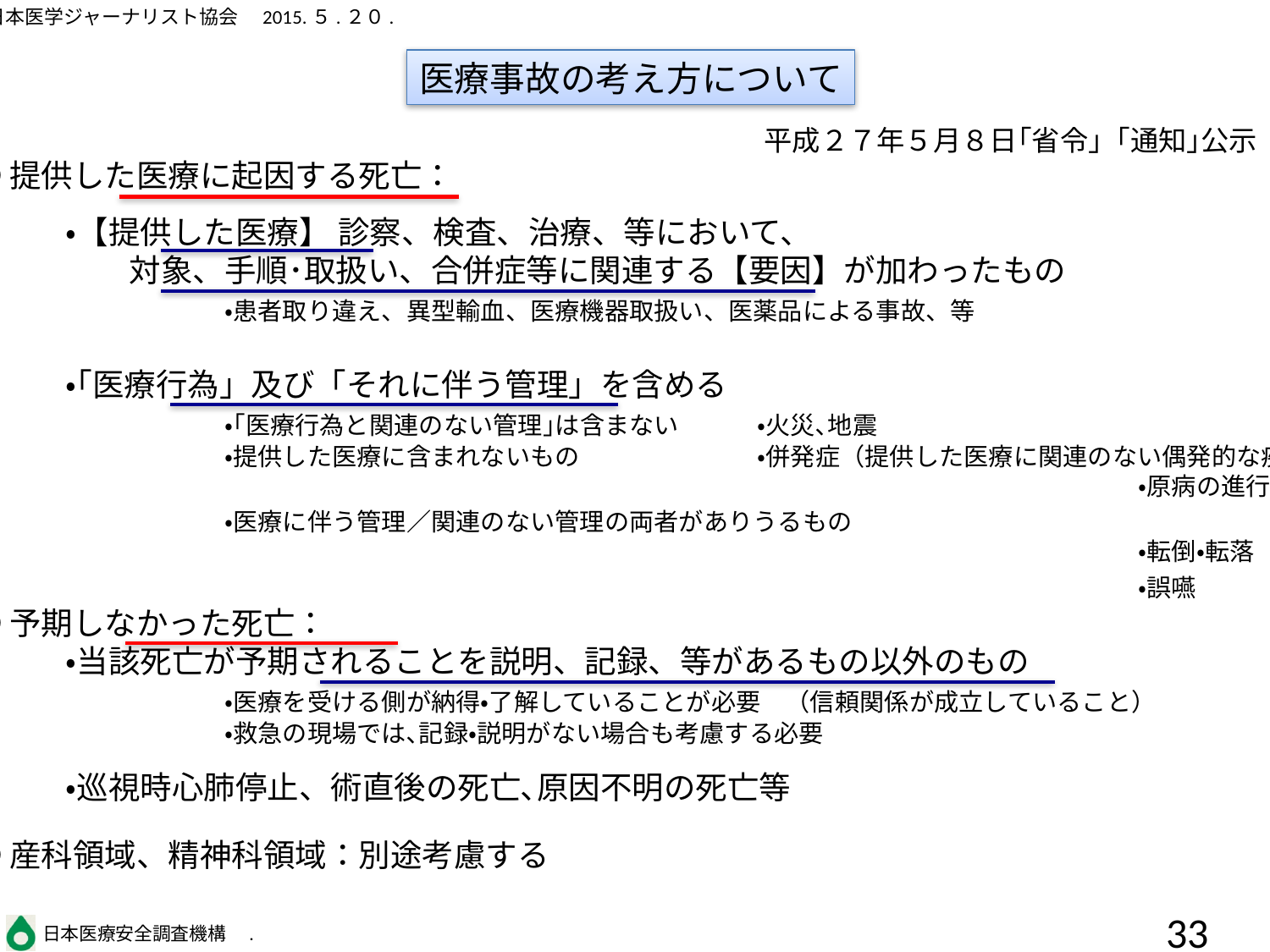

医療事故の考え方について
平成２７年５月８日｢省令」｢通知｣公示
〇 提供した医療に起因する死亡：
　　　・【提供した医療】 診察、検査、治療、等において、
	　対象、手順･取扱い、合併症等に関連する【要因】が加わったもの
		・患者取り違え、異型輸血、医療機器取扱い、医薬品による事故、等

　　　・｢医療行為」及び「それに伴う管理」を含める
		・｢医療行為と関連のない管理｣は含まない	　・火災､地震
		・提供した医療に含まれないもの		　・併発症（提供した医療に関連のない偶発的な疾患）
									　・原病の進行
		・医療に伴う管理／関連のない管理の両者がありうるもの
									　・転倒・転落
									　・誤嚥
〇 予期しなかった死亡：
　　　・当該死亡が予期されることを説明、記録、等があるもの以外のもの
		・医療を受ける側が納得・了解していることが必要　（信頼関係が成立していること）
		・救急の現場では､記録・説明がない場合も考慮する必要

　　　・巡視時心肺停止、術直後の死亡､原因不明の死亡等

〇 産科領域、精神科領域：別途考慮する